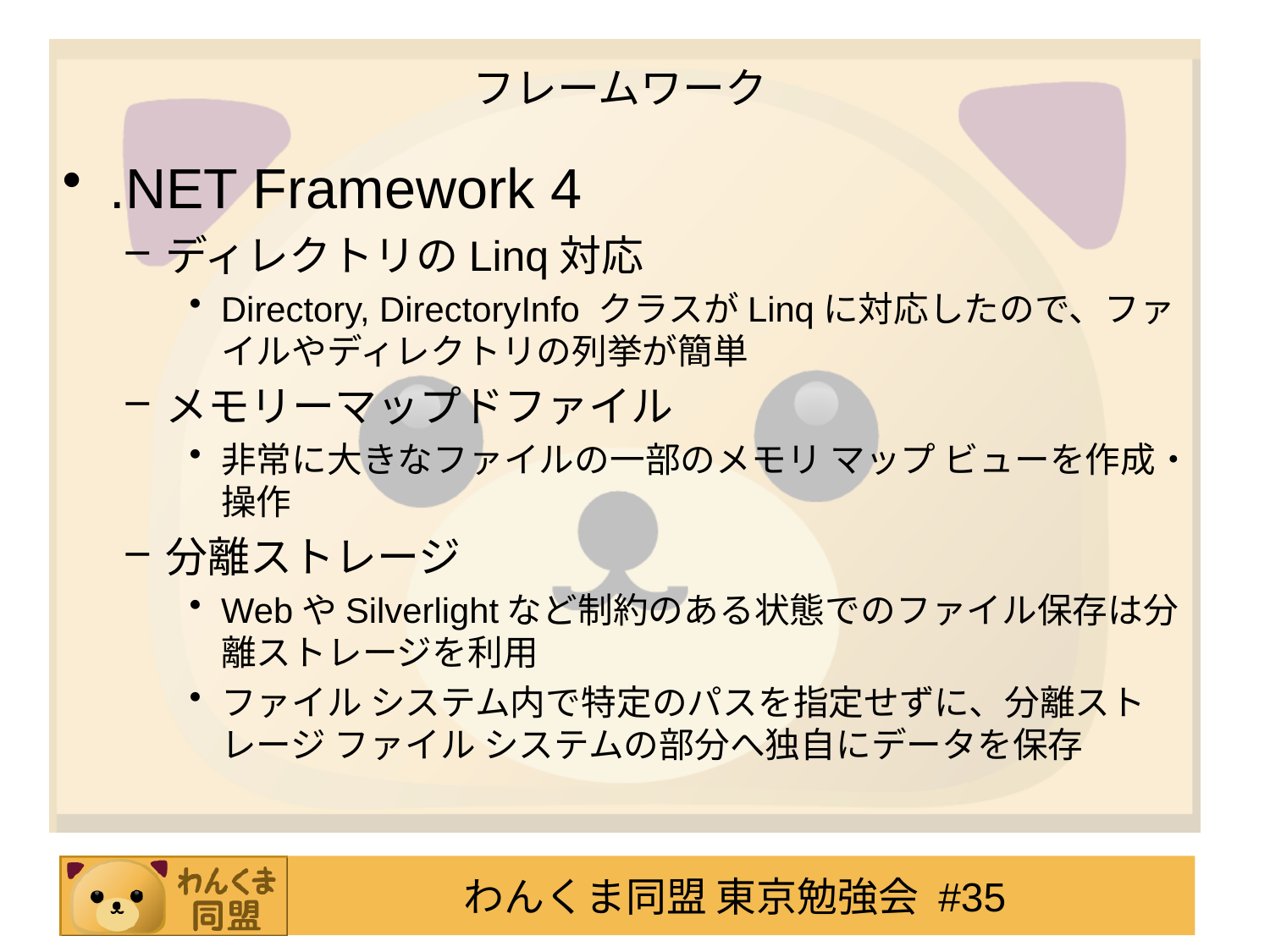

# フレームワーク
.NET Framework 4
ディレクトリのLinq対応
Directory, DirectoryInfo クラスがLinqに対応したので、ファイルやディレクトリの列挙が簡単
メモリーマップドファイル
非常に大きなファイルの一部のメモリ マップ ビューを作成・操作
分離ストレージ
WebやSilverlightなど制約のある状態でのファイル保存は分離ストレージを利用
ファイル システム内で特定のパスを指定せずに、分離ストレージ ファイル システムの部分へ独自にデータを保存